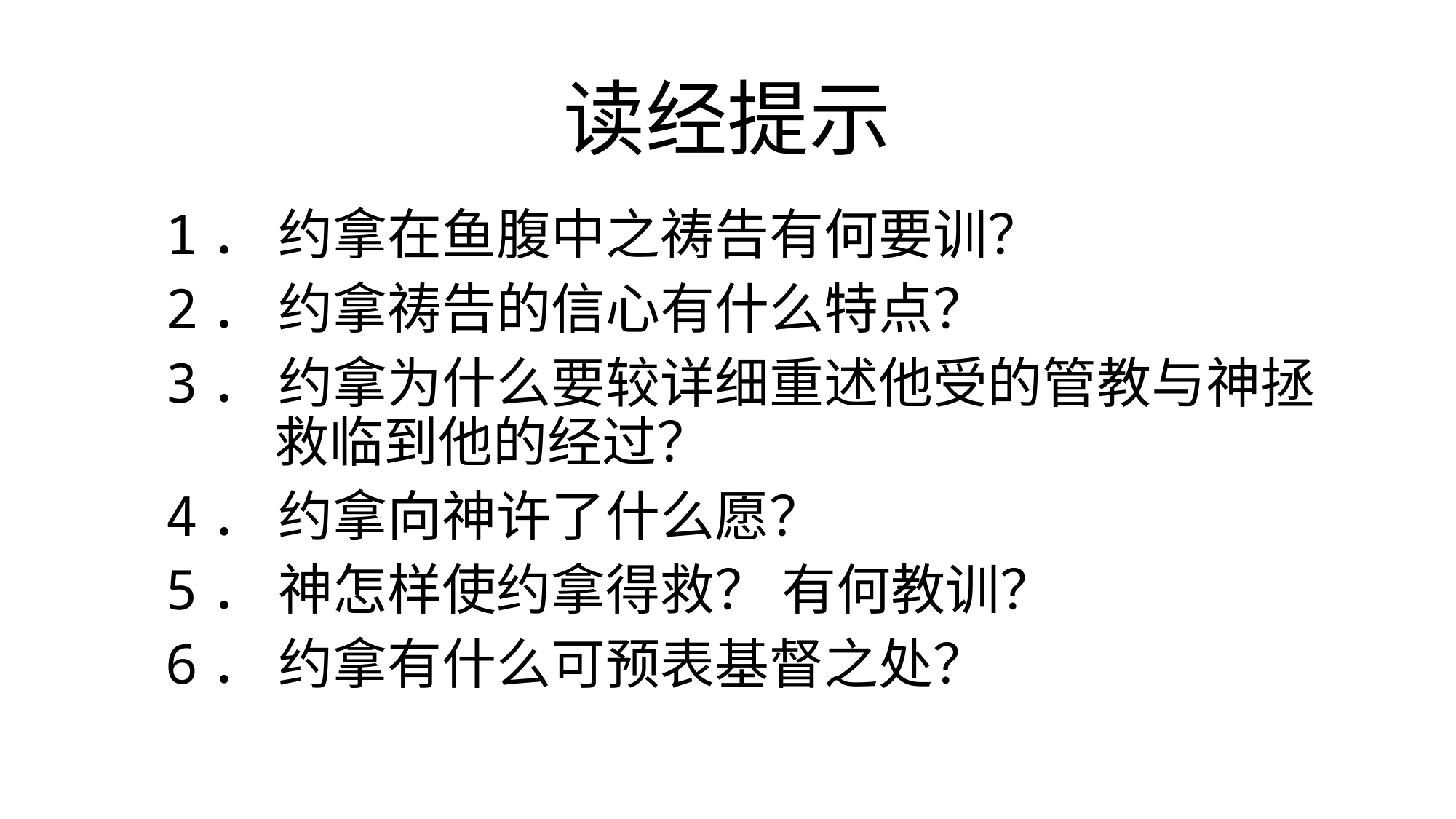

# 读经提示
1． 约拿在鱼腹中之祷告有何要训？
2． 约拿祷告的信心有什么特点？
3． 约拿为什么要较详细重述他受的管教与神拯	救临到他的经过？
4． 约拿向神许了什么愿？
5． 神怎样使约拿得救？ 有何教训？
6． 约拿有什么可预表基督之处？